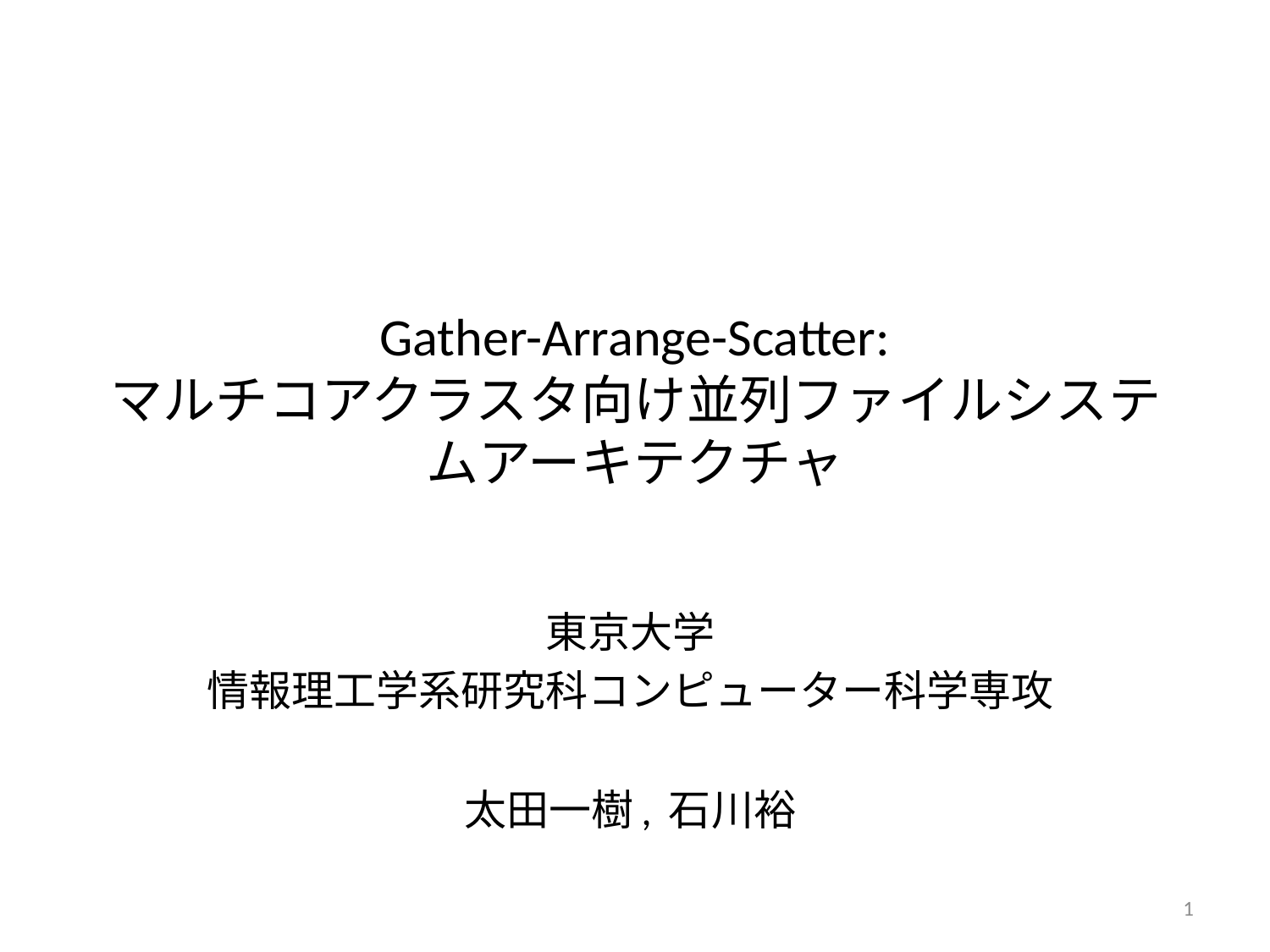

# Gather-Arrange-Scatter: マルチコアクラスタ向け並列ファイルシステムアーキテクチャ

東京大学
情報理工学系研究科コンピューター科学専攻

太田一樹, 石川裕
1